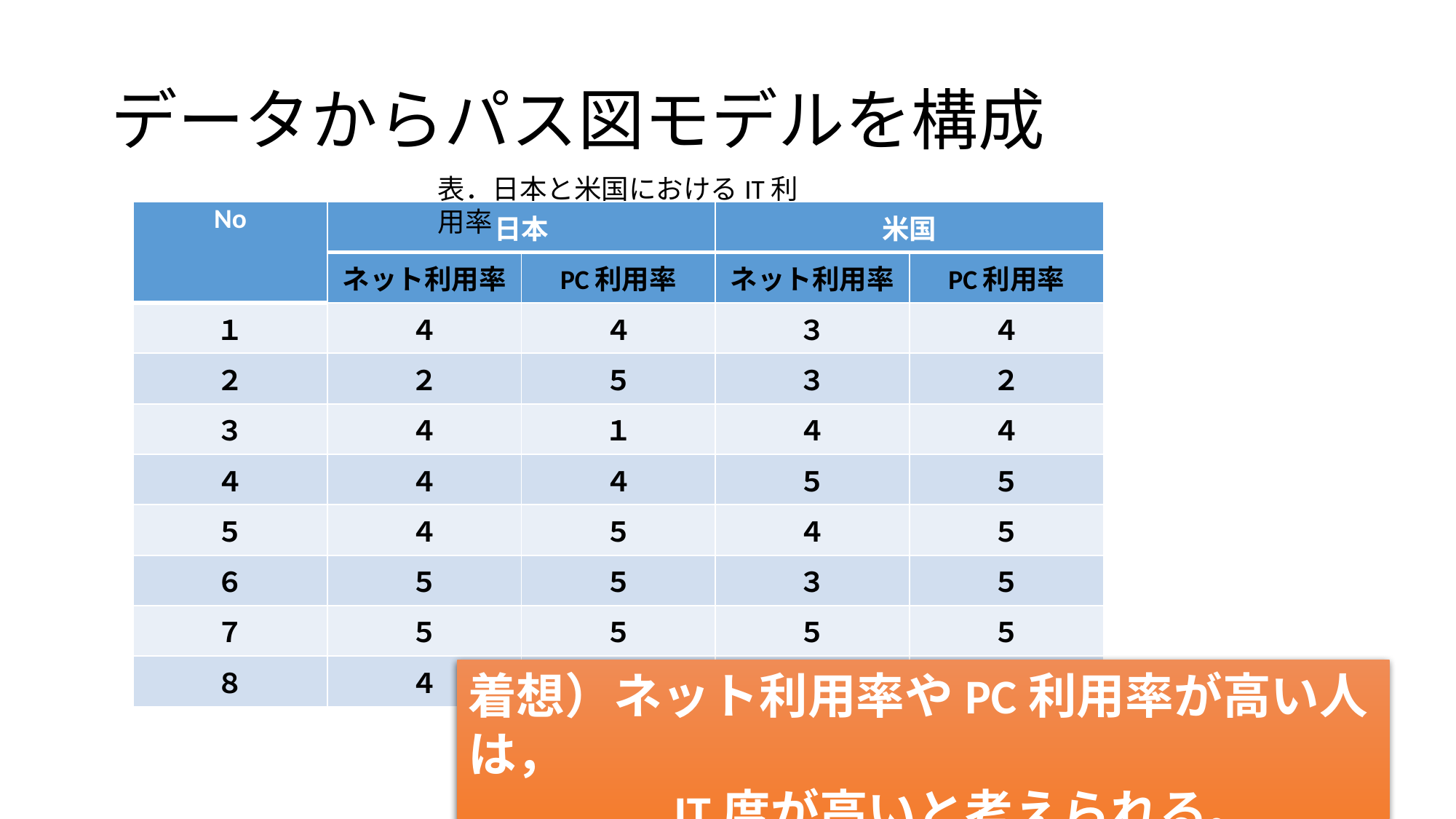

# データからパス図モデルを構成
表．日本と米国におけるIT利用率
| No | 日本 |  | 米国 |  |
| --- | --- | --- | --- | --- |
|  | ネット利用率 | PC利用率 | ネット利用率 | PC利用率 |
| １ | ４ | ４ | ３ | ４ |
| ２ | ２ | ５ | ３ | ２ |
| ３ | ４ | １ | ４ | ４ |
| ４ | ４ | ４ | ５ | ５ |
| ５ | ４ | ５ | ４ | ５ |
| ６ | ５ | ５ | ３ | ５ |
| ７ | ５ | ５ | ５ | ５ |
| ８ | ４ | ５ | ２ | １ |
着想）ネット利用率やPC利用率が高い人は，
　　　　IT度が高いと考えられる。